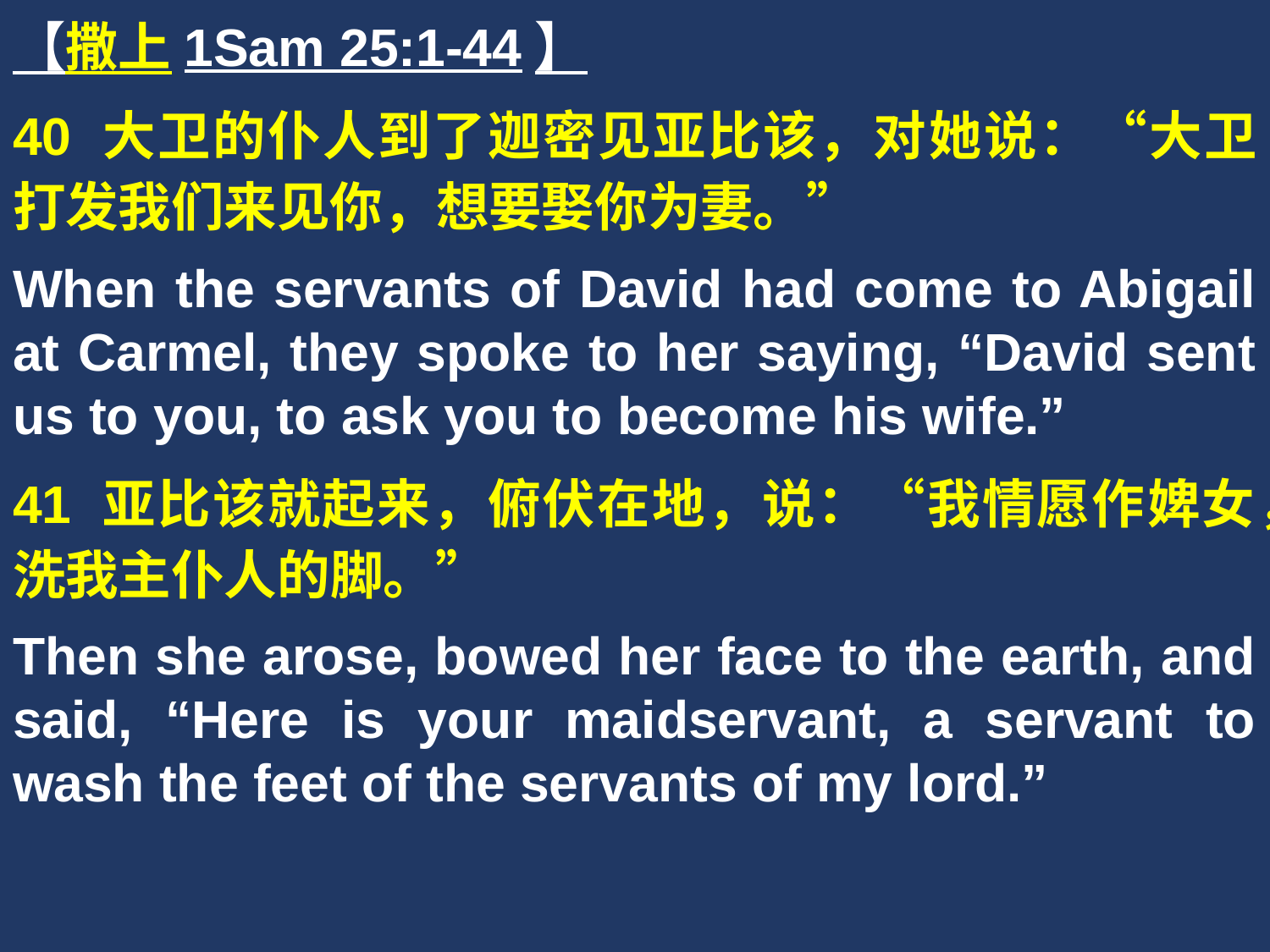

【撒上1Sam 25:1-44】
40 大卫的仆人到了迦密见亚比该，对她说：“大卫打发我们来见你，想要娶你为妻。”
When the servants of David had come to Abigail at Carmel, they spoke to her saying, “David sent us to you, to ask you to become his wife.”
41 亚比该就起来，俯伏在地，说：“我情愿作婢女，洗我主仆人的脚。”
Then she arose, bowed her face to the earth, and said, “Here is your maidservant, a servant to wash the feet of the servants of my lord.”